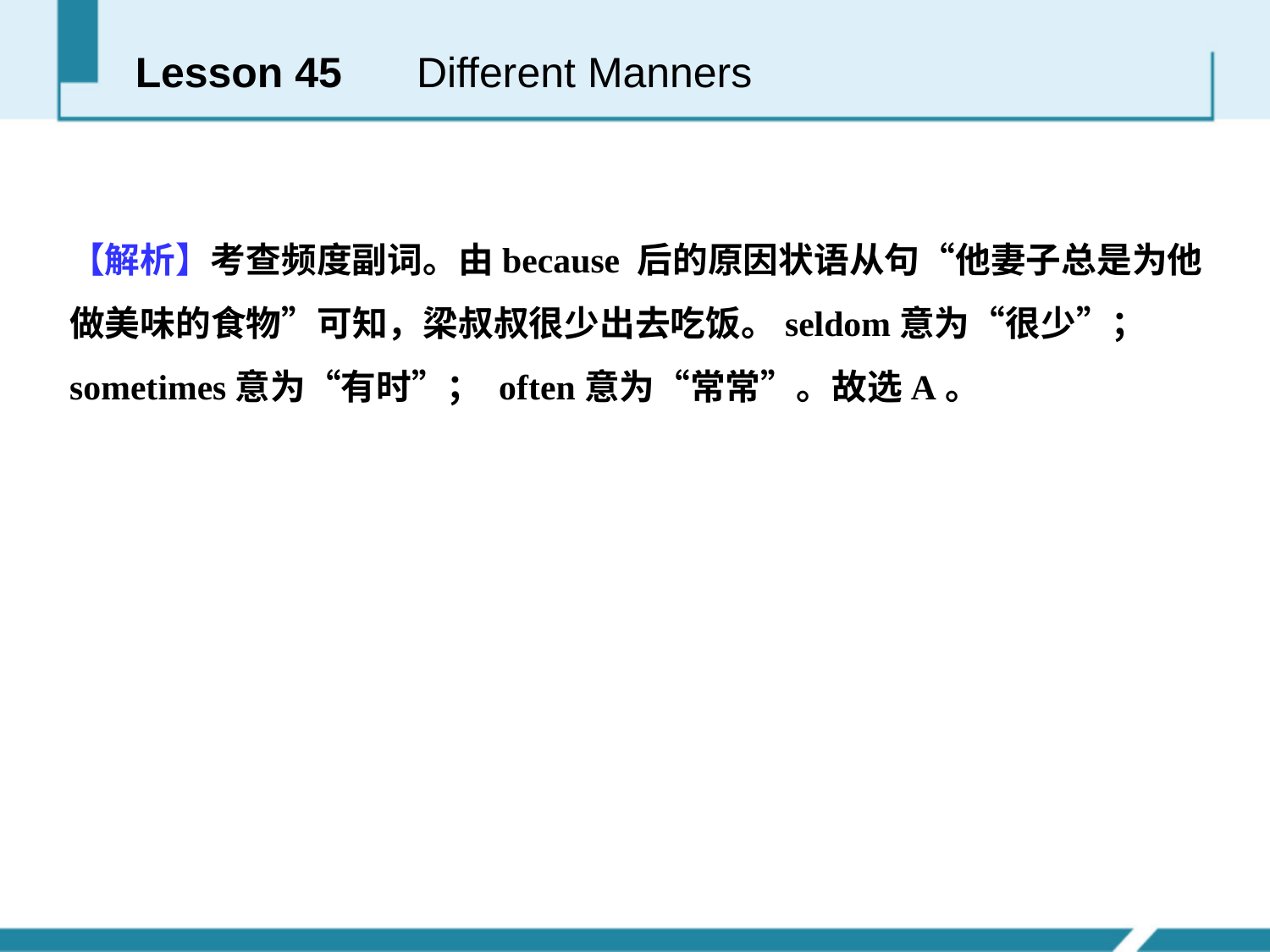

Lesson 45 　Different Manners
【解析】考查频度副词。由because 后的原因状语从句“他妻子总是为他做美味的食物”可知，梁叔叔很少出去吃饭。seldom意为“很少”； sometimes意为“有时”； often意为“常常”。故选A。